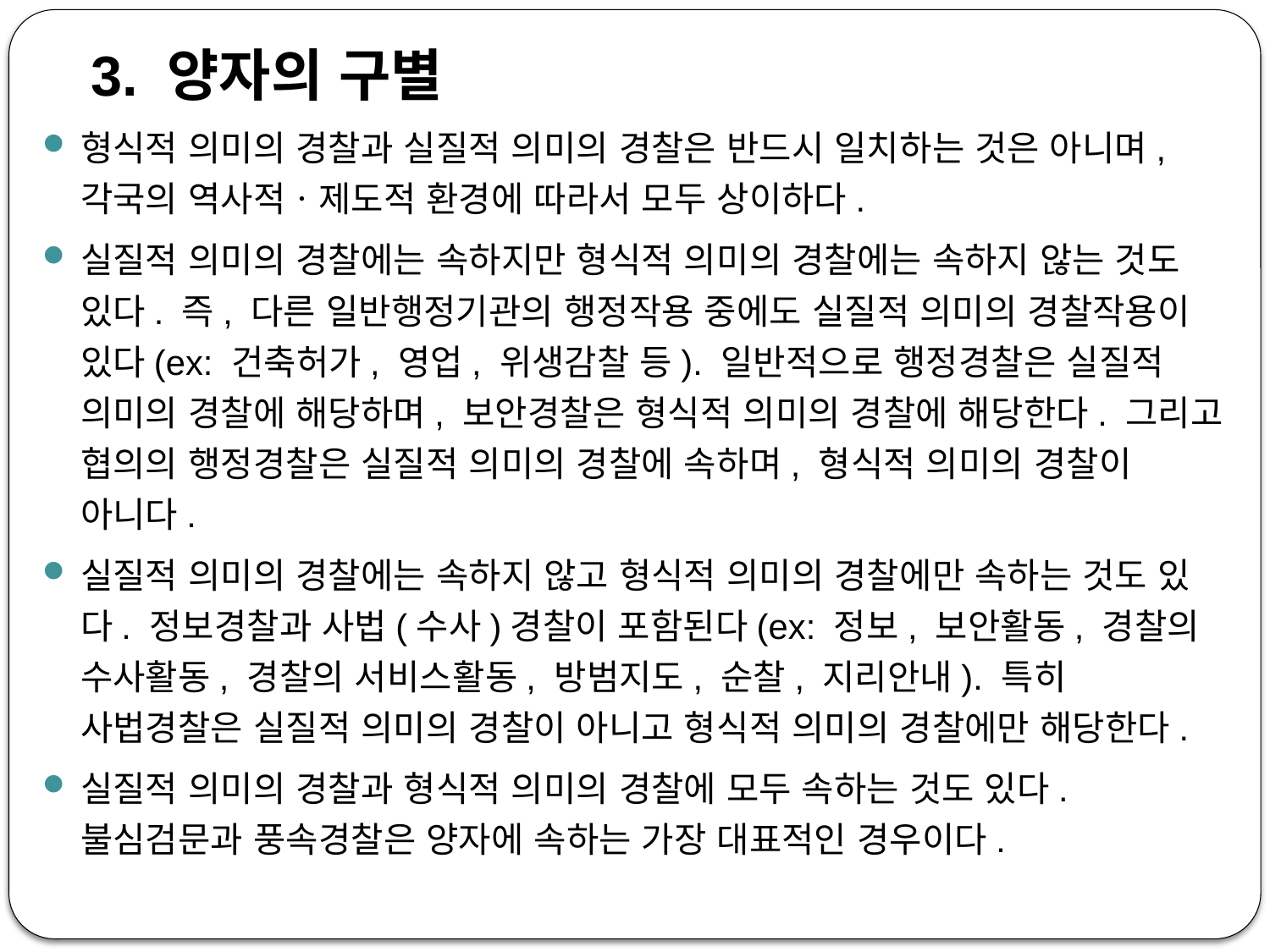

3. 양자의 구별
형식적 의미의 경찰과 실질적 의미의 경찰은 반드시 일치하는 것은 아니며, 각국의 역사적ㆍ제도적 환경에 따라서 모두 상이하다.
실질적 의미의 경찰에는 속하지만 형식적 의미의 경찰에는 속하지 않는 것도 있다. 즉, 다른 일반행정기관의 행정작용 중에도 실질적 의미의 경찰작용이 있다(ex: 건축허가, 영업, 위생감찰 등). 일반적으로 행정경찰은 실질적 의미의 경찰에 해당하며, 보안경찰은 형식적 의미의 경찰에 해당한다. 그리고 협의의 행정경찰은 실질적 의미의 경찰에 속하며, 형식적 의미의 경찰이 아니다.
실질적 의미의 경찰에는 속하지 않고 형식적 의미의 경찰에만 속하는 것도 있다. 정보경찰과 사법(수사)경찰이 포함된다(ex: 정보, 보안활동, 경찰의 수사활동, 경찰의 서비스활동, 방범지도, 순찰, 지리안내). 특히 사법경찰은 실질적 의미의 경찰이 아니고 형식적 의미의 경찰에만 해당한다.
실질적 의미의 경찰과 형식적 의미의 경찰에 모두 속하는 것도 있다. 불심검문과 풍속경찰은 양자에 속하는 가장 대표적인 경우이다.